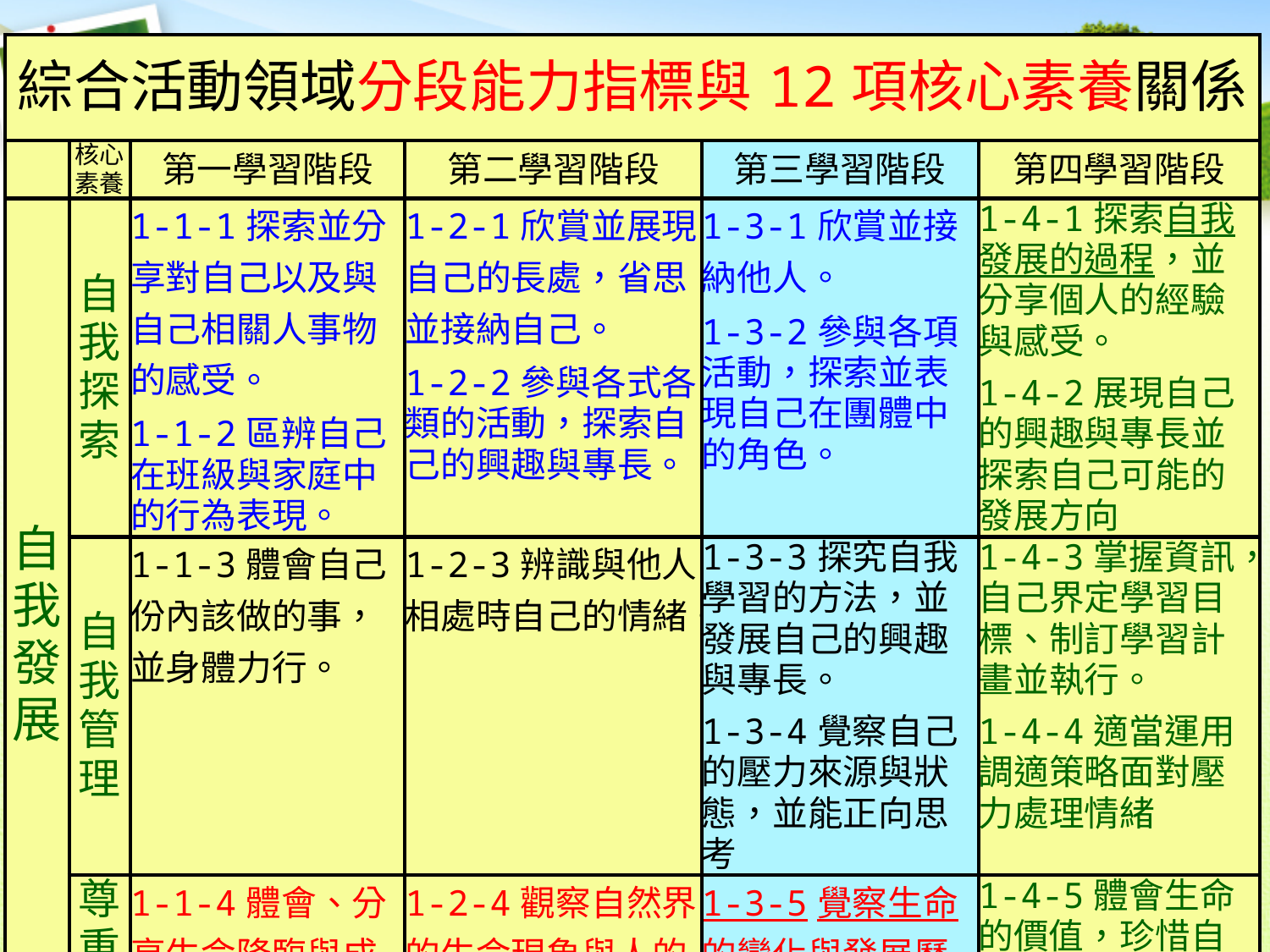

| 綜合活動領域分段能力指標與12項核心素養關係 |  |  |  |  |  |
| --- | --- | --- | --- | --- | --- |
|  | 核心素養 | 第一學習階段 | 第二學習階段 | 第三學習階段 | 第四學習階段 |
| 自我發展 | 自我探索 | 1-1-1探索並分享對自己以及與自己相關人事物的感受。 1-1-2區辨自己在班級與家庭中的行為表現。 | 1-2-1欣賞並展現自己的長處，省思並接納自己。 1-2-2參與各式各類的活動，探索自己的興趣與專長。 | 1-3-1欣賞並接納他人。 1-3-2參與各項活動，探索並表現自己在團體中的角色。 | 1-4-1探索自我發展的過程，並分享個人的經驗與感受。 1-4-2展現自己的興趣與專長並探索自己可能的發展方向 |
|  | 自我管理 | 1-1-3體會自己份內該做的事，並身體力行。 | 1-2-3辨識與他人相處時自己的情緒。 | 1-3-3探究自我學習的方法，並發展自己的興趣與專長。 1-3-4覺察自己的壓力來源與狀態，並能正向思考 | 1-4-3掌握資訊，自己界定學習目標、制訂學習計畫並執行。 1-4-4適當運用調適策略面對壓力處理情緒 |
|  | 尊重生命 | 1-1-4體會、分享生命降臨與成長的感受。 | 1-2-4觀察自然界的生命現象與人的關係。 | 1-3-5覺察生命的變化與發展歷程。 | 1-4-5體會生命的價值，珍惜自己與他人生命並協助他人 |